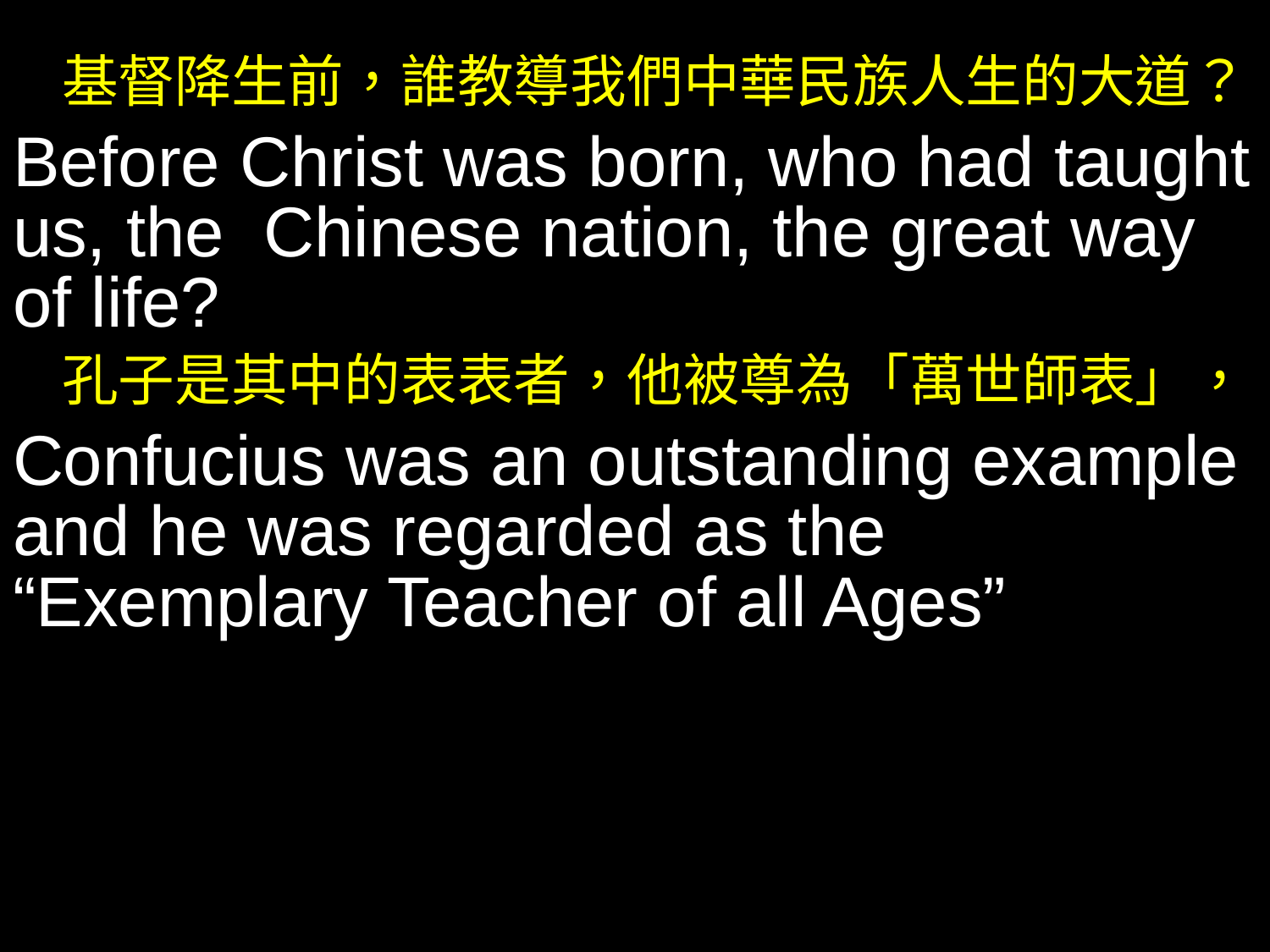

基督降生前，誰教導我們中華民族人生的大道？
Before Christ was born, who had taught us, the  Chinese nation, the great way of life?
孔子是其中的表表者，他被尊為「萬世師表」，
Confucius was an outstanding example and he was regarded as the “Exemplary Teacher of all Ages”